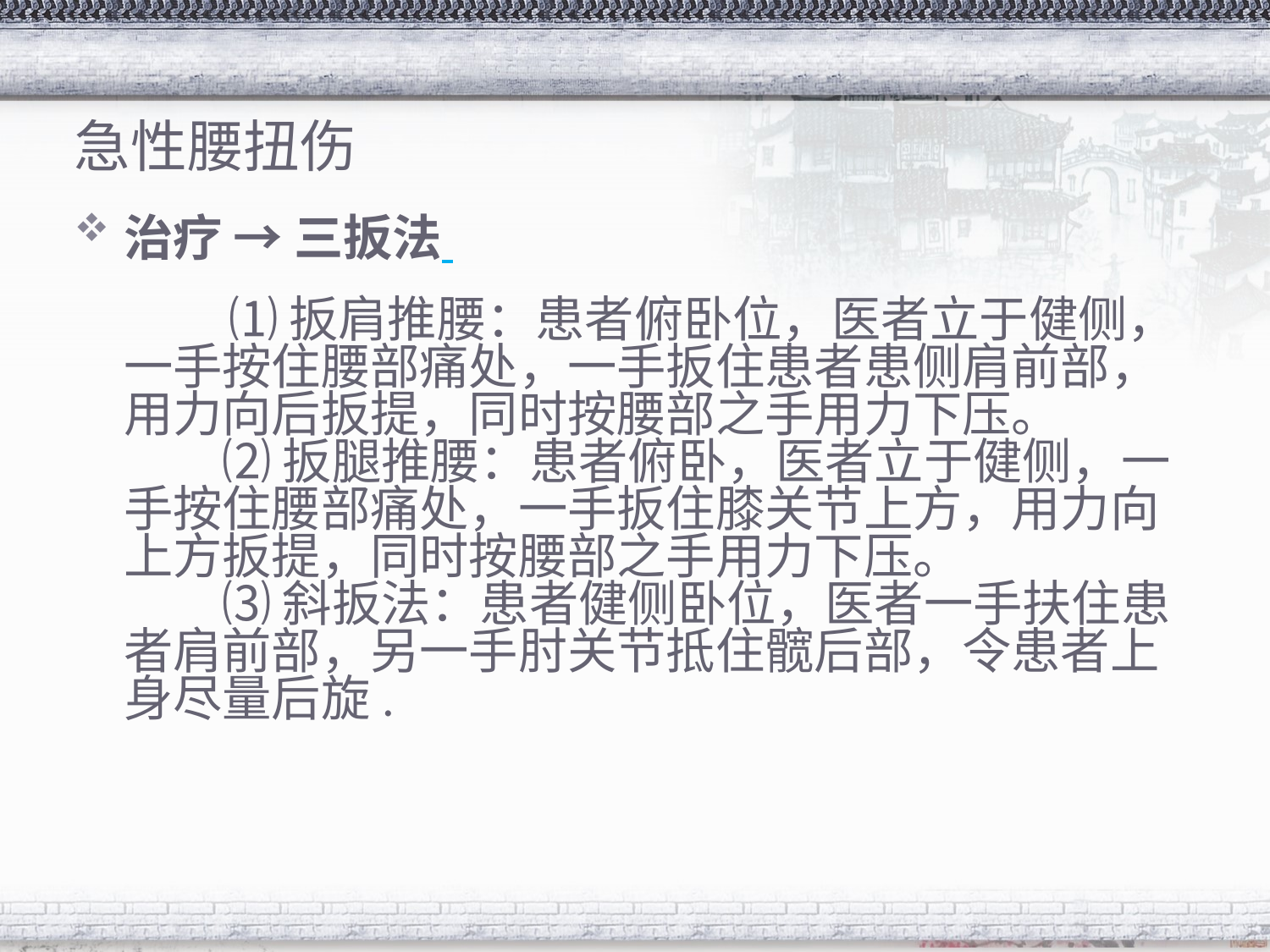

# 急性腰扭伤
治疗 → 三扳法
    　　⑴ 扳肩推腰：患者俯卧位，医者立于健侧，一手按住腰部痛处，一手扳住患者患侧肩前部，用力向后扳提，同时按腰部之手用力下压。
　　⑵ 扳腿推腰：患者俯卧，医者立于健侧，一手按住腰部痛处，一手扳住膝关节上方，用力向上方扳提，同时按腰部之手用力下压。
　　⑶ 斜扳法：患者健侧卧位，医者一手扶住患者肩前部，另一手肘关节抵住髋后部，令患者上身尽量后旋.